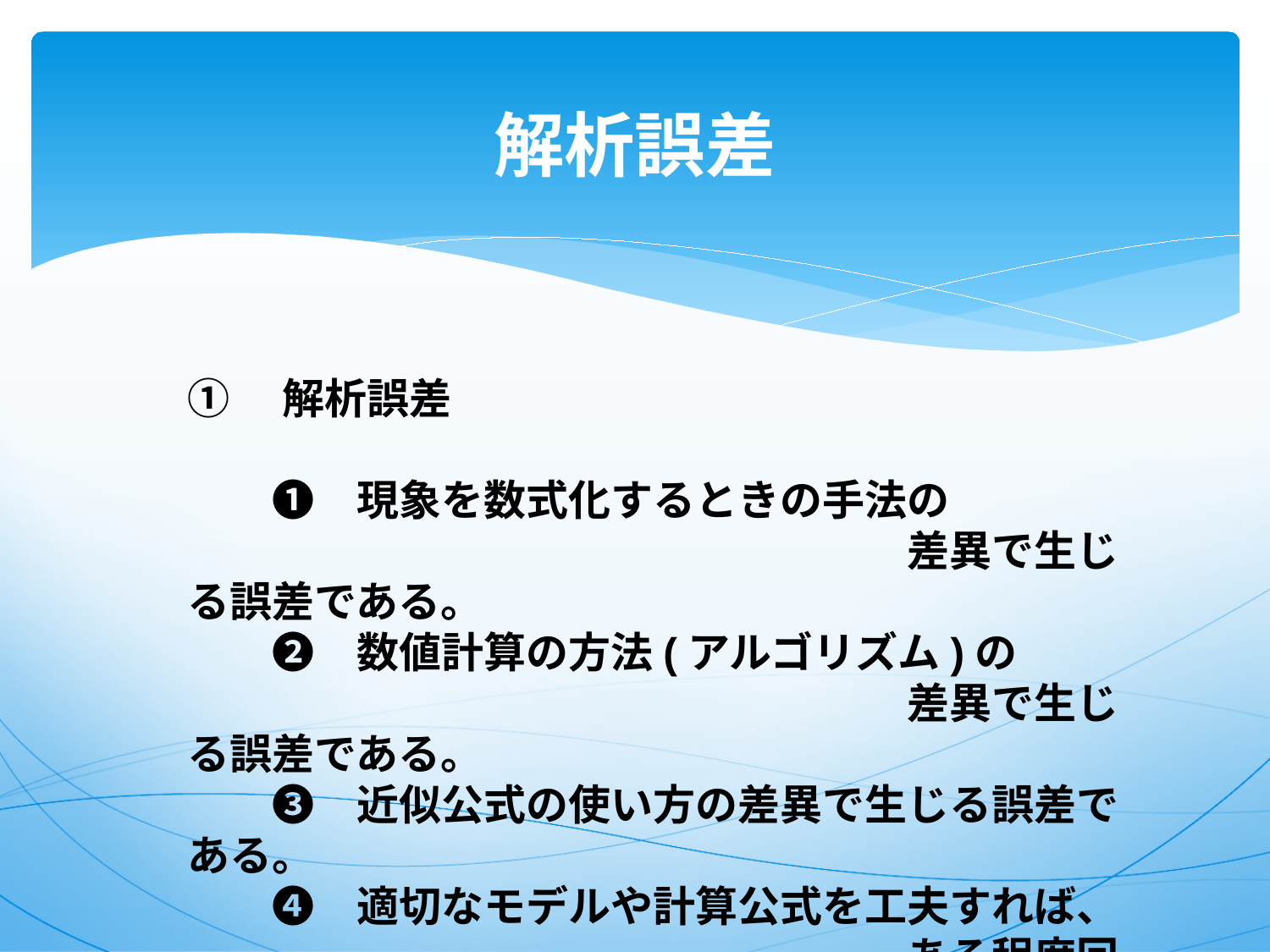

# 解析誤差
①　解析誤差

　　❶　現象を数式化するときの手法の
　　　　　　　　　　　　　　　　　差異で生じる誤差である。
　　❷　数値計算の方法(アルゴリズム)の
　　　　　　　　　　　　　　　　　差異で生じる誤差である。
　　❸　近似公式の使い方の差異で生じる誤差である。
　　❹　適切なモデルや計算公式を工夫すれば、
　　　　　　　　　　　　　　　　　ある程度回避できる。